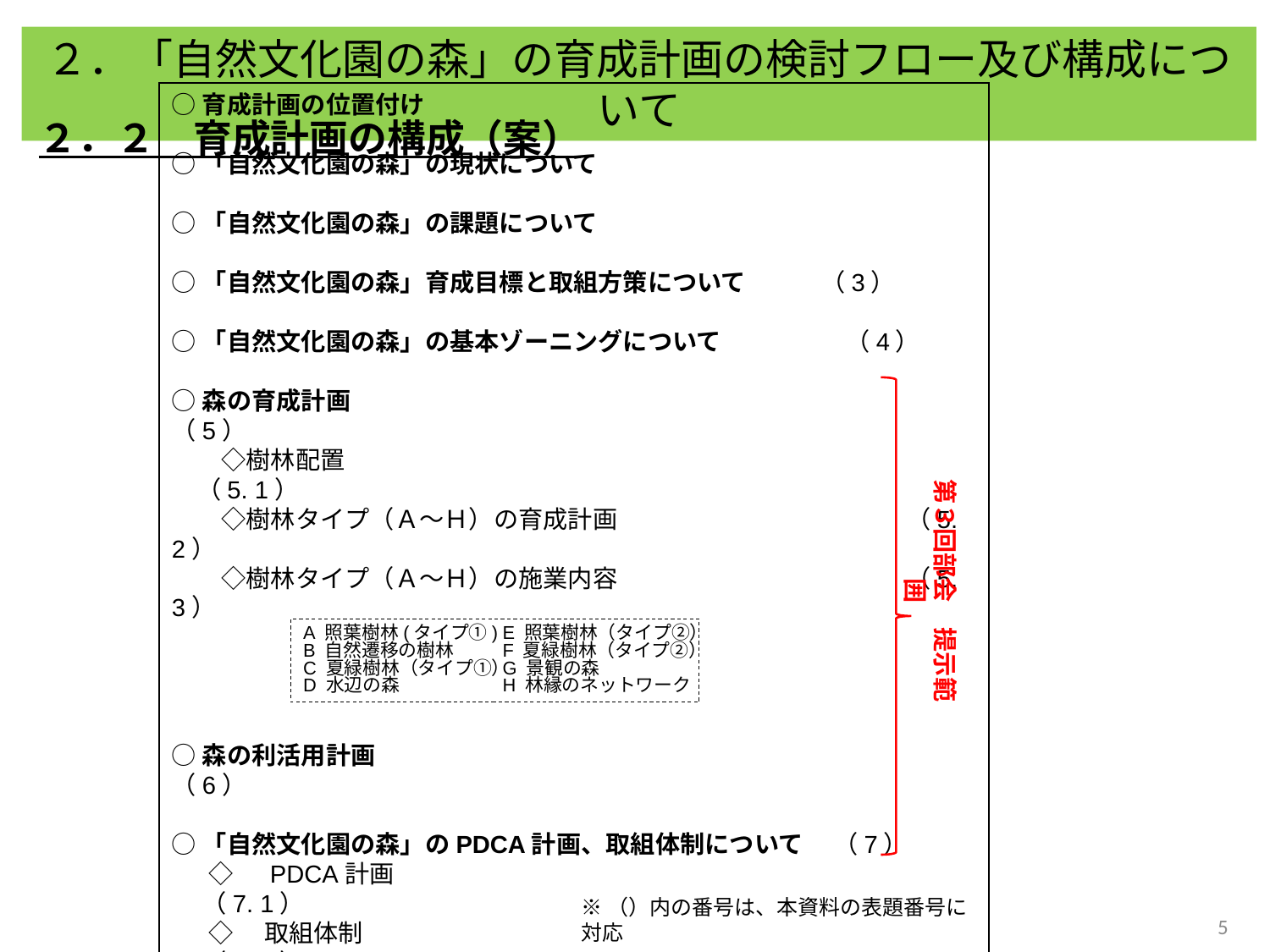

２．「自然文化園の森」の育成計画の検討フロー及び構成について
２．２　育成計画の構成（案）
○育成計画の位置付け

○「自然文化園の森」の現状について

○「自然文化園の森」の課題について

○「自然文化園の森」育成目標と取組方策について　　　（3）

○「自然文化園の森」の基本ゾーニングについて　　　　　（4）

○森の育成計画　　　　　　　　　　　　　　　　　　　　　　  　  （5）
　　◇樹林配置　　　　　　　　　　　　　　　　　　　　　　　　　　（5. 1）
　　◇樹林タイプ（Ａ～Ｈ）の育成計画　　 　　　　　　　　　  （5. 2）
　　◇樹林タイプ（Ａ～Ｈ）の施業内容　　　　　　　　　　  　 （5. 3）

○森の利活用計画　　　　　　　　　　　　　　　　　　　　　　　 （6）

○「自然文化園の森」のPDCA計画、取組体制について　 （7）
◇　PDCA計画　　　　　　　　　　　　　　　　　　　　　　　　 （7. 1）
◇　取組体制　　　　　　　　　　　　　　　　　　　　　　　　　 （7. 2）

第３回部会　提示範囲
A 照葉樹林(タイプ①)
B 自然遷移の樹林
C 夏緑樹林（タイプ①）
D 水辺の森
E 照葉樹林（タイプ②）
F 夏緑樹林（タイプ②）
G 景観の森
H 林縁のネットワーク
※（）内の番号は、本資料の表題番号に対応
5